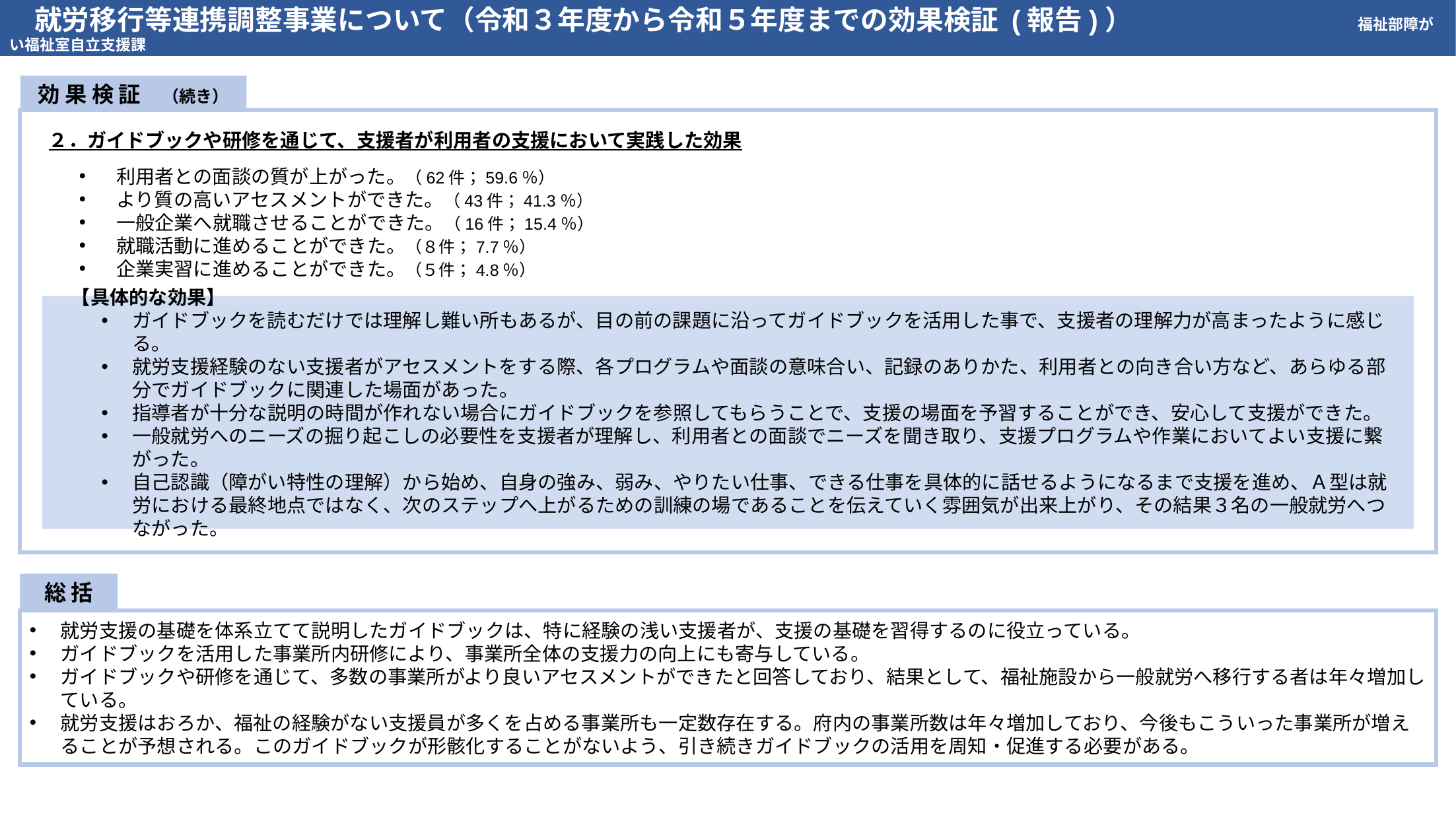

就労移行等連携調整事業について（令和３年度から令和５年度までの効果検証 (報告)）　　　　　　　　　福祉部障がい福祉室自立支援課
効 果 検 証　（続き）

　２．ガイドブックや研修を通じて、支援者が利用者の支援において実践した効果

利用者との面談の質が上がった。（62件；59.6％）
より質の高いアセスメントができた。（43件；41.3％）
一般企業へ就職させることができた。（16件；15.4％）
就職活動に進めることができた。（８件；7.7％）
企業実習に進めることができた。（５件；4.8％）
　【具体的な効果】
ガイドブックを読むだけでは理解し難い所もあるが、目の前の課題に沿ってガイドブックを活用した事で、支援者の理解力が高まったように感じる。
就労支援経験のない支援者がアセスメントをする際、各プログラムや面談の意味合い、記録のありかた、利用者との向き合い方など、あらゆる部分でガイドブックに関連した場面があった。
指導者が十分な説明の時間が作れない場合にガイドブックを参照してもらうことで、支援の場面を予習することができ、安心して支援ができた。
一般就労へのニーズの掘り起こしの必要性を支援者が理解し、利用者との面談でニーズを聞き取り、支援プログラムや作業においてよい支援に繋がった。
自己認識（障がい特性の理解）から始め、自身の強み、弱み、やりたい仕事、できる仕事を具体的に話せるようになるまで支援を進め、Ａ型は就労における最終地点ではなく、次のステップへ上がるための訓練の場であることを伝えていく雰囲気が出来上がり、その結果３名の一般就労へつながった。
総 括
就労支援の基礎を体系立てて説明したガイドブックは、特に経験の浅い支援者が、支援の基礎を習得するのに役立っている。
ガイドブックを活用した事業所内研修により、事業所全体の支援力の向上にも寄与している。
ガイドブックや研修を通じて、多数の事業所がより良いアセスメントができたと回答しており、結果として、福祉施設から一般就労へ移行する者は年々増加している。
就労支援はおろか、福祉の経験がない支援員が多くを占める事業所も一定数存在する。府内の事業所数は年々増加しており、今後もこういった事業所が増えることが予想される。このガイドブックが形骸化することがないよう、引き続きガイドブックの活用を周知・促進する必要がある。